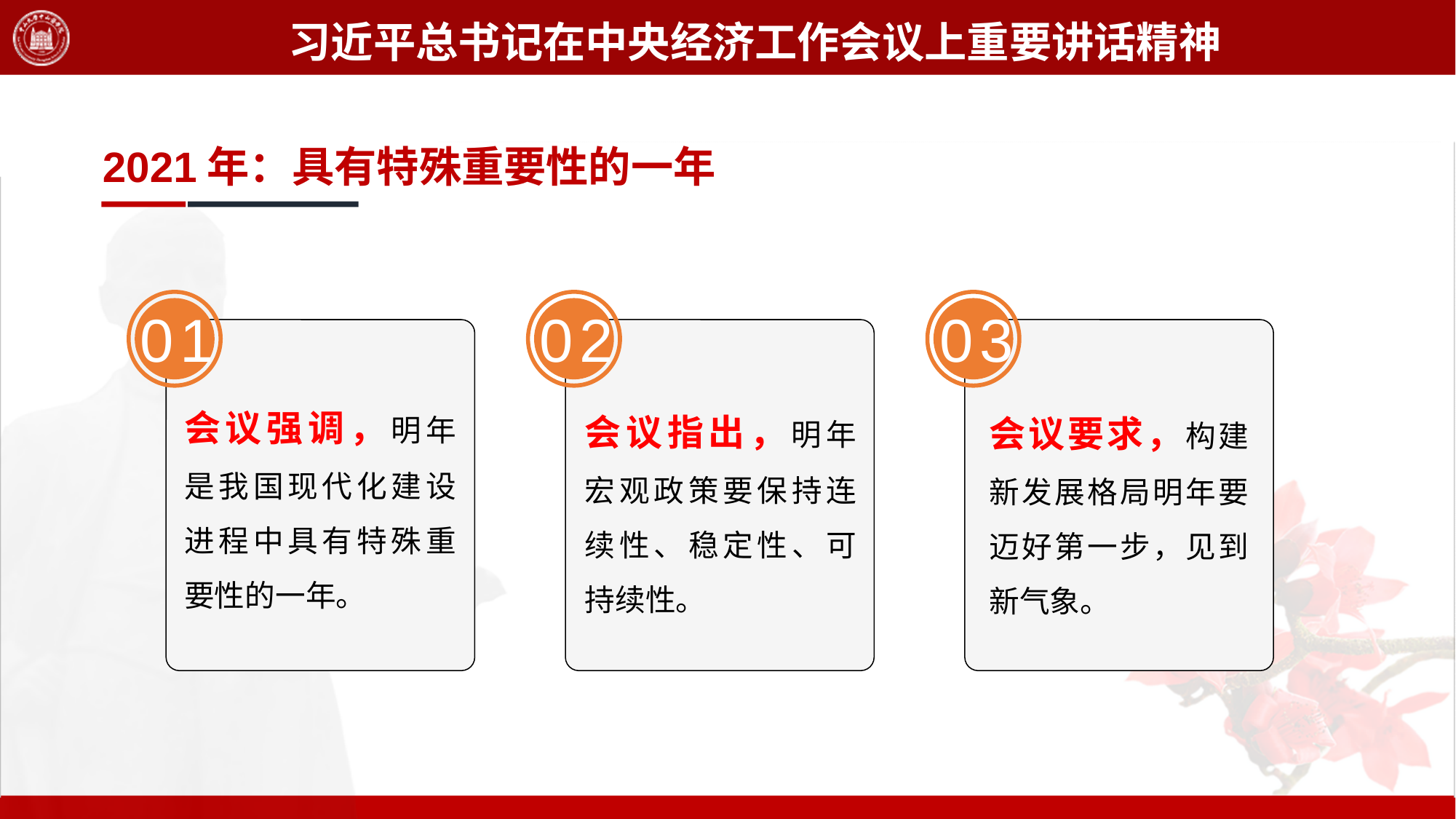

习近平总书记在中央经济工作会议上重要讲话精神
2021年：具有特殊重要性的一年

01

会议强调，明年是我国现代化建设进程中具有特殊重要性的一年。

02

会议指出，明年宏观政策要保持连续性、稳定性、可持续性。

03

会议要求，构建新发展格局明年要迈好第一步，见到新气象。